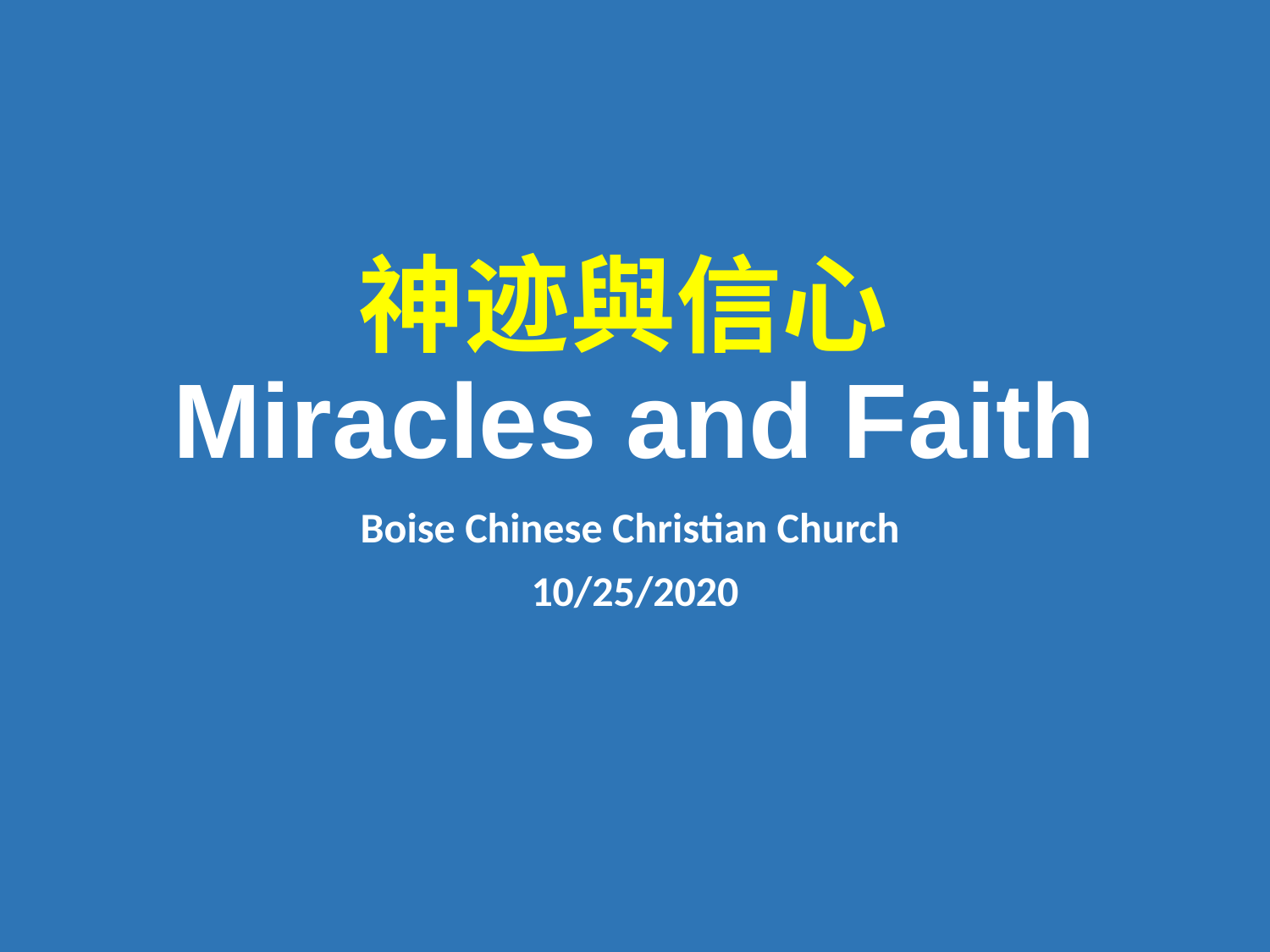

# 神迹與信心 Miracles and Faith
Boise Chinese Christian Church
10/25/2020